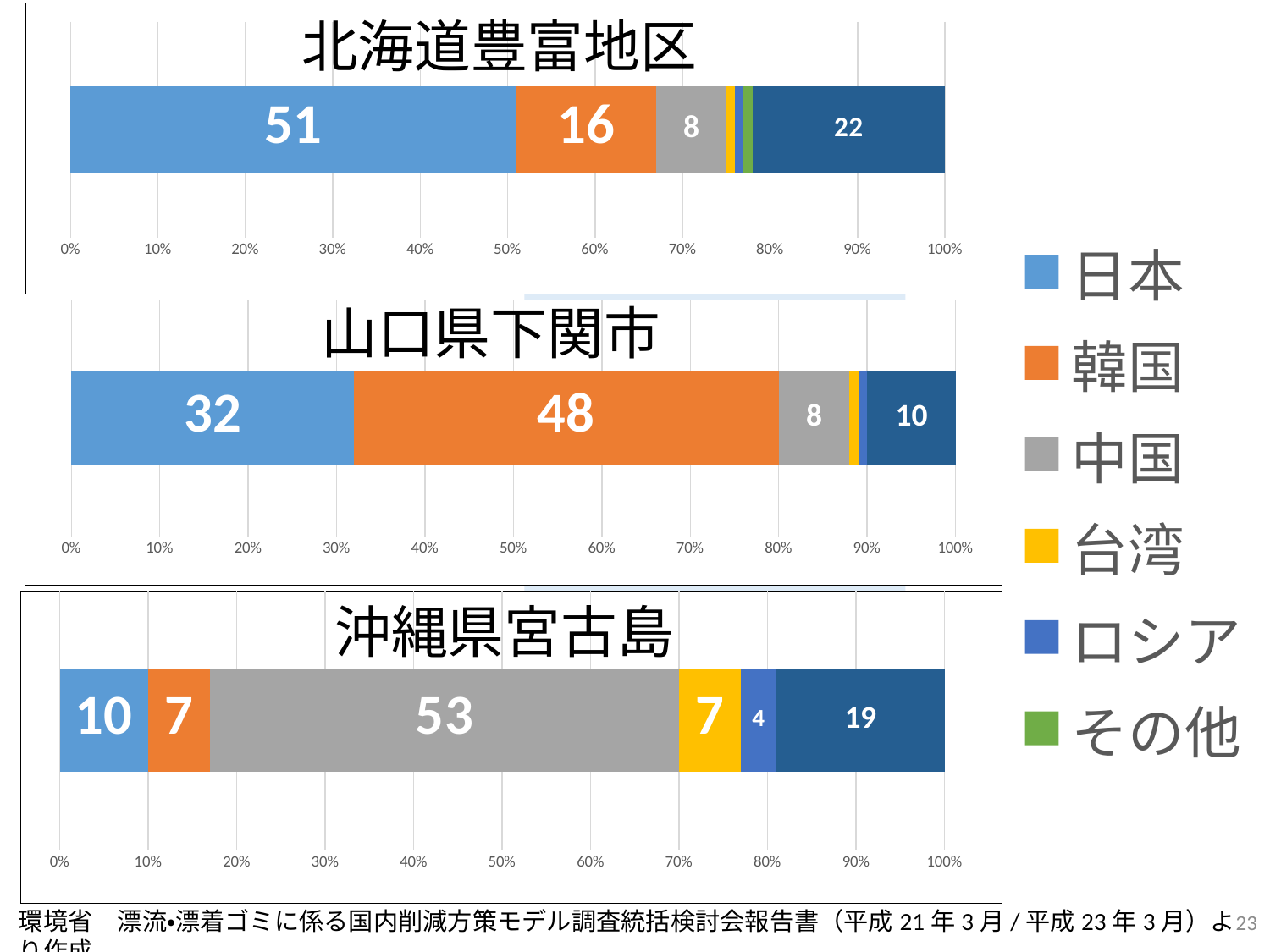

### Chart

| Category | 日本 | 韓国 | 中国 | 台湾 | ロシア | その他 | 不明 |
|---|---|---|---|---|---|---|---|
北海道豊富地区

### Chart

| Category | 日本 | 韓国 | 中国 | 台湾 | ロシア | その他 | 不明 |
|---|---|---|---|---|---|---|---|
山口県下関市

### Chart

| Category | 日本 | 韓国 | 中国 | 台湾 | ロシア | その他 | 不明 |
|---|---|---|---|---|---|---|---|

### Chart

| Category | 日本 | 韓国 | 中国 | 台湾 | ロシア | その他 | 不明 |
|---|---|---|---|---|---|---|---|
沖縄県宮古島
23
環境省　漂流・漂着ゴミに係る国内削減方策モデル調査統括検討会報告書（平成21年3月/平成23年3月）より作成